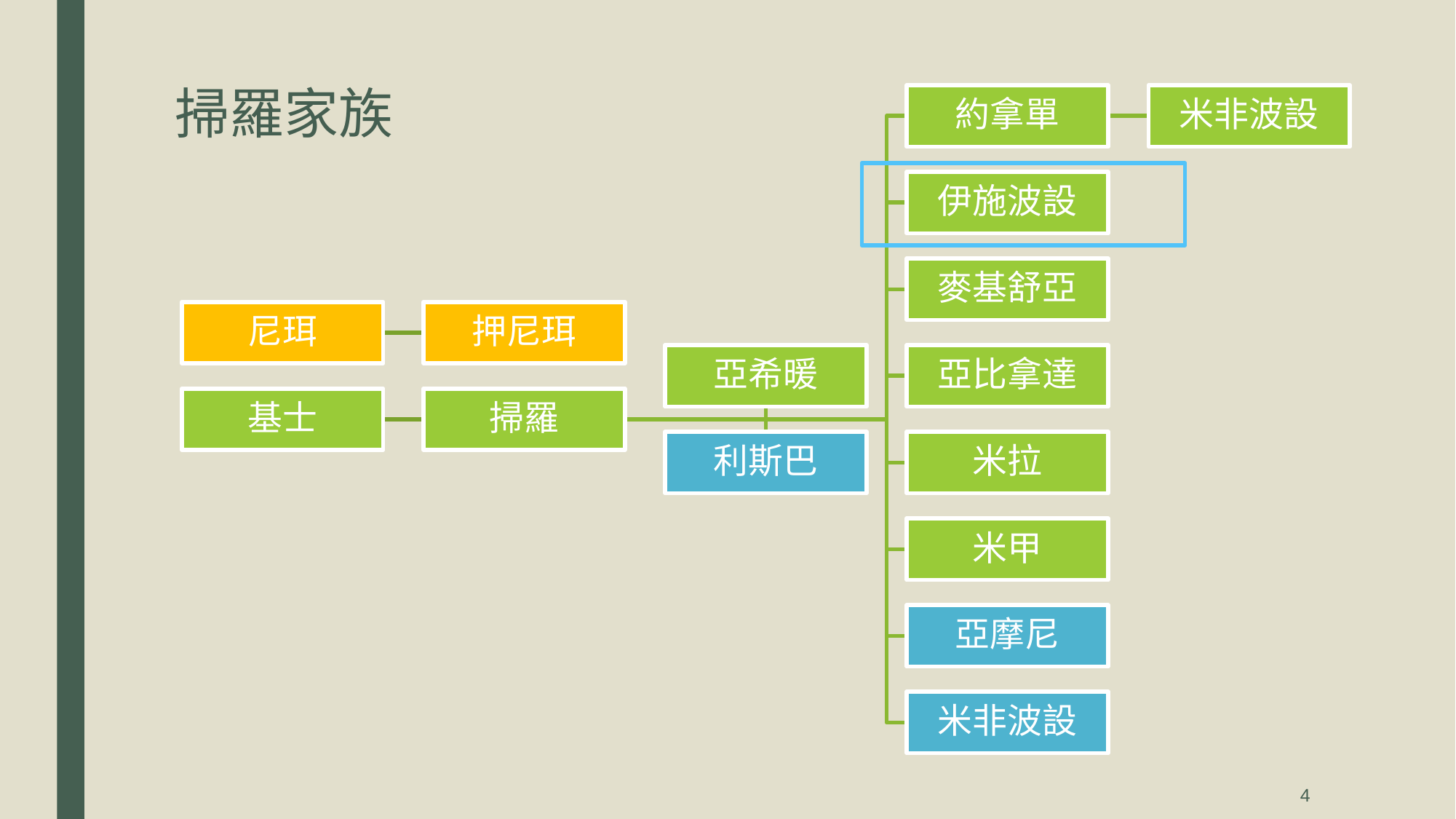

# 掃羅家族
尼珥
押尼珥
基士
掃羅
約拿單
米非波設
伊施波設
麥基舒亞
亞比拿達
米拉
米甲
亞摩尼
米非波設
亞希暖
利斯巴

4